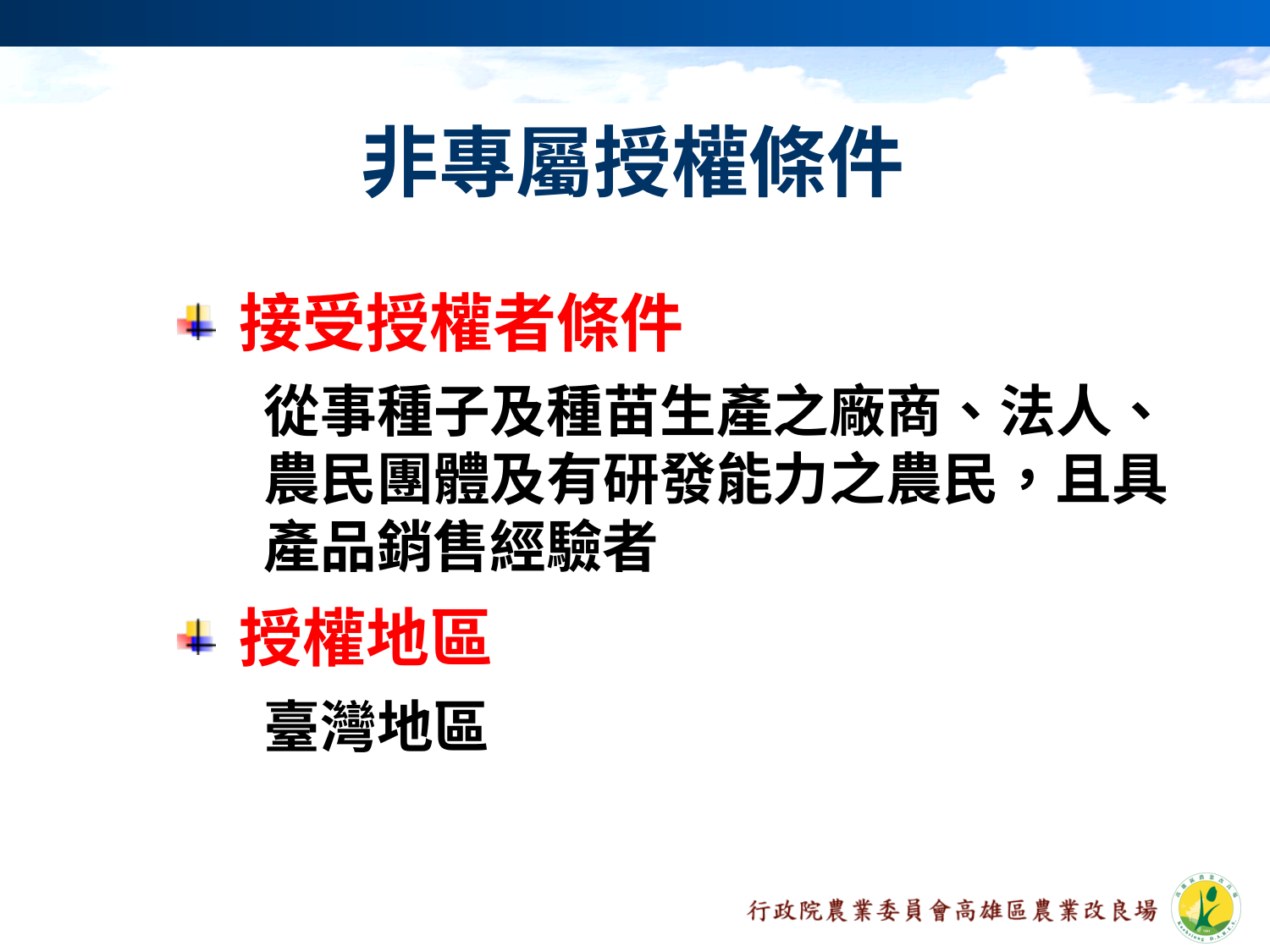

非專屬授權條件
接受授權者條件
從事種子及種苗生產之廠商、法人、農民團體及有研發能力之農民，且具產品銷售經驗者
授權地區
臺灣地區